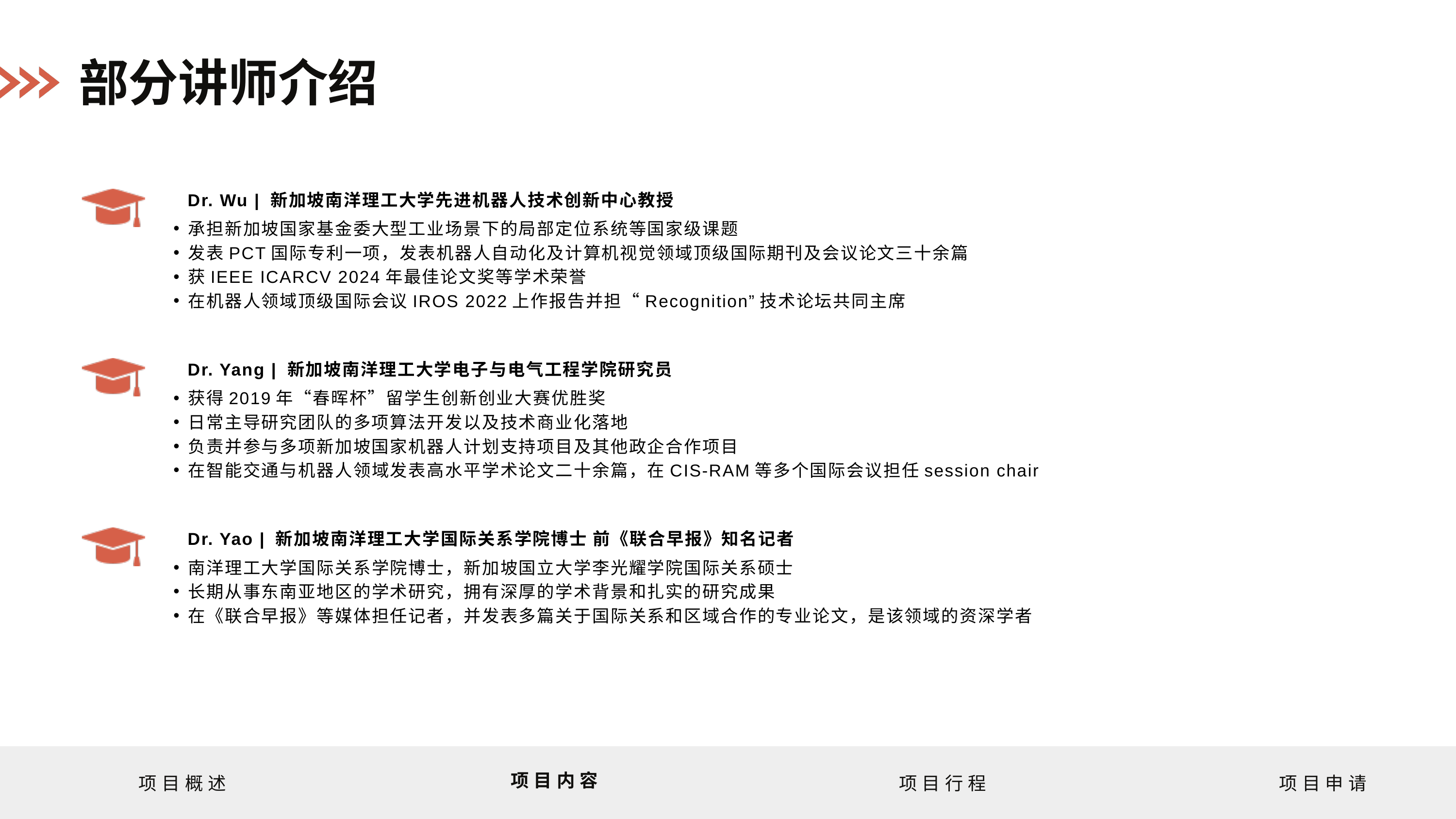

部分讲师介绍

Dr. Wu | 新加坡南洋理工大学先进机器人技术创新中心教授

承担新加坡国家基金委大型工业场景下的局部定位系统等国家级课题
发表PCT国际专利一项，发表机器人自动化及计算机视觉领域顶级国际期刊及会议论文三十余篇
获IEEE ICARCV 2024年最佳论文奖等学术荣誉
在机器人领域顶级国际会议IROS 2022上作报告并担“Recognition”技术论坛共同主席
Dr. Yang | 新加坡南洋理工大学电子与电气工程学院研究员

获得2019年“春晖杯”留学生创新创业大赛优胜奖
日常主导研究团队的多项算法开发以及技术商业化落地
负责并参与多项新加坡国家机器人计划支持项目及其他政企合作项目
在智能交通与机器人领域发表高水平学术论文二十余篇，在CIS-RAM等多个国际会议担任session chair
Dr. Yao | 新加坡南洋理工大学国际关系学院博士 前《联合早报》知名记者

南洋理工大学国际关系学院博士，新加坡国立大学李光耀学院国际关系硕士
长期从事东南亚地区的学术研究，拥有深厚的学术背景和扎实的研究成果
在《联合早报》等媒体担任记者，并发表多篇关于国际关系和区域合作的专业论文，是该领域的资深学者

项目内容
项目概述
项目行程
项目申请